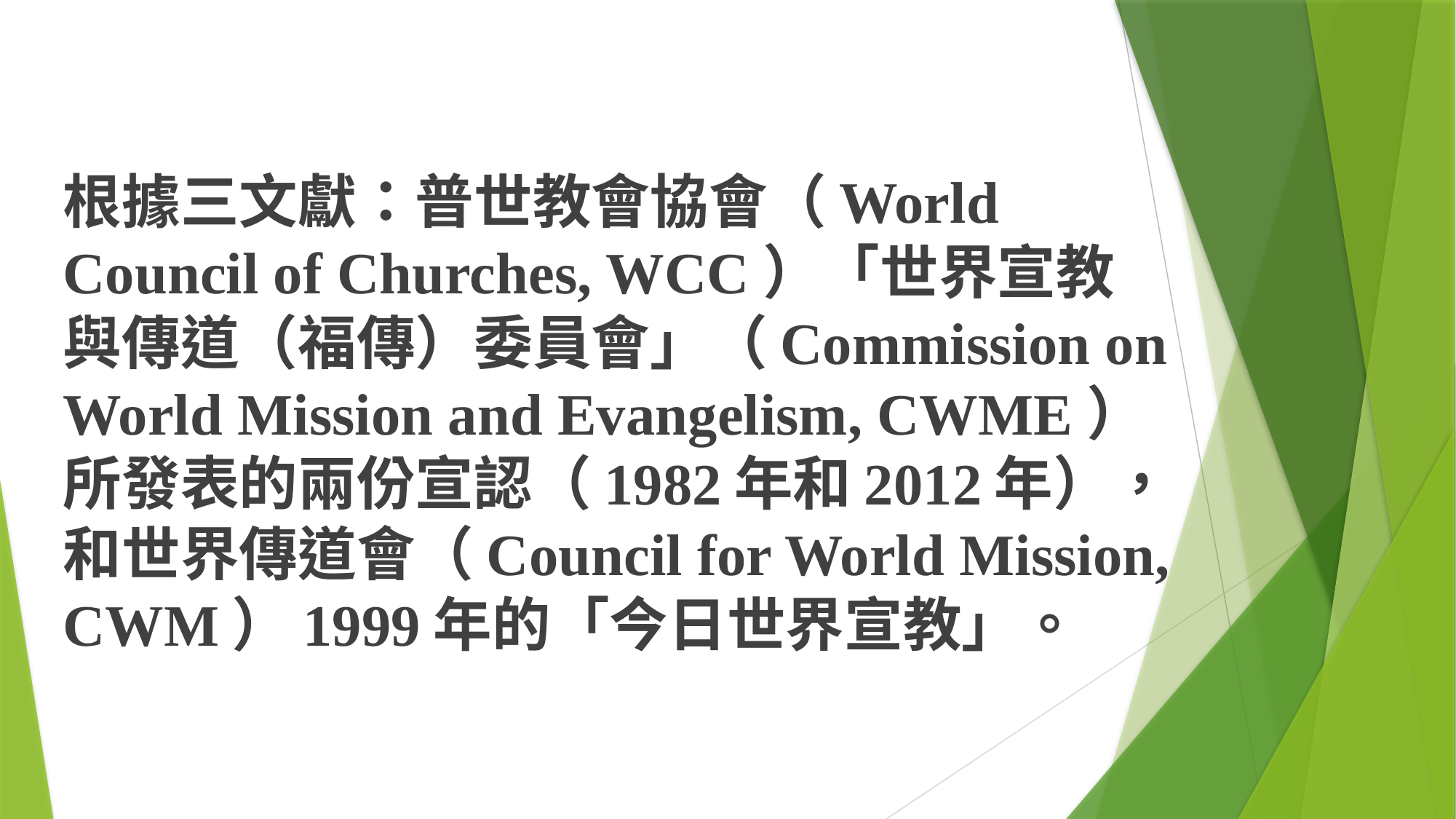

#
根據三文獻：普世教會協會（World Council of Churches, WCC）「世界宣教與傳道（福傳）委員會」（Commission on World Mission and Evangelism, CWME）所發表的兩份宣認（1982年和2012年），和世界傳道會（Council for World Mission, CWM）1999年的「今日世界宣教」。